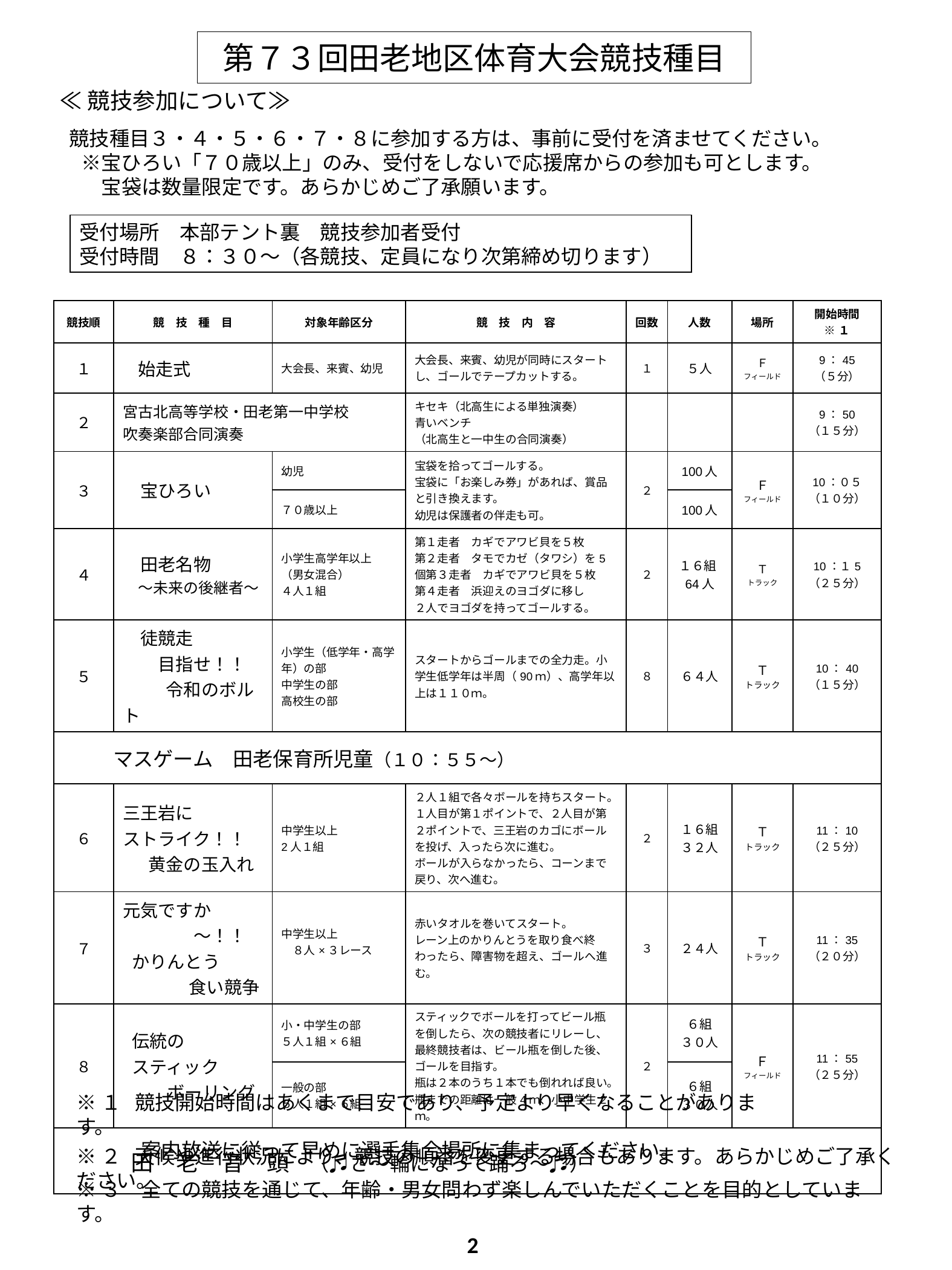

# 第７３回田老地区体育大会競技種目
≪競技参加について≫
 競技種目３・４・５・６・７・８に参加する方は、事前に受付を済ませてください。
　※宝ひろい「７０歳以上」のみ、受付をしないで応援席からの参加も可とします。
　　宝袋は数量限定です。あらかじめご了承願います。
受付場所　本部テント裏　競技参加者受付
受付時間　８：３０～（各競技、定員になり次第締め切ります）
| 競技順 | 競　技　種　目 | 対象年齢区分 | 競　技　内　容 | 回数 | 人数 | 場所 | 開始時間 ※１ |
| --- | --- | --- | --- | --- | --- | --- | --- |
| １ | 始走式 | 大会長、来賓、幼児 | 大会長、来賓、幼児が同時にスタートし、ゴールでテープカットする。 | １ | ５人 | Ｆ フィールド | 9：45 （５分） |
| ２ | 宮古北高等学校・田老第一中学校 吹奏楽部合同演奏 |  | キセキ（北高生による単独演奏） 青いベンチ （北高生と一中生の合同演奏） |  |  |  | 9：50 （１５分） |
| ３ | 宝ひろい | 幼児 | 宝袋を拾ってゴールする。 宝袋に「お楽しみ券」があれば、賞品と引き換えます。 幼児は保護者の伴走も可。 | ２ | 100人 | Ｆ フィールド | 10：０５ （１０分） |
|  |  | ７０歳以上 |  |  | 100人 |  |  |
| ４ | 田老名物 　～未来の後継者～ | 小学生高学年以上 （男女混合） ４人１組 | 第１走者　カギでアワビ貝を５枚 第２走者　タモでカゼ（タワシ）を5個第３走者　カギでアワビ貝を５枚 第４走者　浜迎えのヨゴダに移し ２人でヨゴダを持ってゴールする。 | ２ | １６組64人 | Ｔ トラック | 10：１5 （２５分） |
| ５ | 徒競走 　　目指せ！！ 　　 令和のボルト | 小学生（低学年・高学年）の部 中学生の部 高校生の部 | スタートからゴールまでの全力走。小学生低学年は半周（90ｍ）、高学年以上は１１０ｍ。 | ８ | ６４人 | Ｔ トラック | 10：40 （１５分） |
| マスゲーム　田老保育所児童（１０：５５～） |  |  |  |  |  |  |  |
| ６ | 三王岩に ストライク！！ 　 黄金の玉入れ | 中学生以上 2人１組 | ２人１組で各々ボールを持ちスタート。 １人目が第１ポイントで、２人目が第２ポイントで、三王岩のカゴにボールを投げ、入ったら次に進む。 ボールが入らなかったら、コーンまで戻り、次へ進む。 | ２ | １６組 ３２人 | Ｔ トラック | 11：10 （２５分） |
| ７ | 元気ですか 　　　　～！！ かりんとう 　　　食い競争 | 中学生以上 　８人×３レース | 赤いタオルを巻いてスタート。 レーン上のかりんとうを取り食べ終わったら、障害物を超え、ゴールへ進む。 | ３ | ２４人 | Ｔ トラック | 11：35 （２０分） |
| ８ | 伝統の スティック 　　ボーリング | 小・中学生の部 ５人１組×６組 | スティックでボールを打ってビール瓶を倒したら、次の競技者にリレーし、最終競技者は、ビール瓶を倒した後、 ゴールを目指す。 瓶は２本のうち１本でも倒れれば良い。瓶までの距離は一般4ｍ、小中学生2ｍ。 | ２ | ６組 ３０人 | Ｆ フィールド | 11：55 （２５分） |
|  |  | 一般の部 ５人１組×６組 |  |  | ６組 ３０人 |  |  |
| 田　老　音　頭　（♬さ～輪になって踊ろ～♬） |  |  |  |  |  |  |  |
※１   競技開始時間はあくまで目安であり、予定より早くなることがあります。
　　　 案内放送に従って早めに選手集合場所に集まってください。
※２   天候や進行状況により、競技の順番を変更する場合もあります。あらかじめご了承ください。
※３　全ての競技を通じて、年齢・男女問わず楽しんでいただくことを目的としています。
2